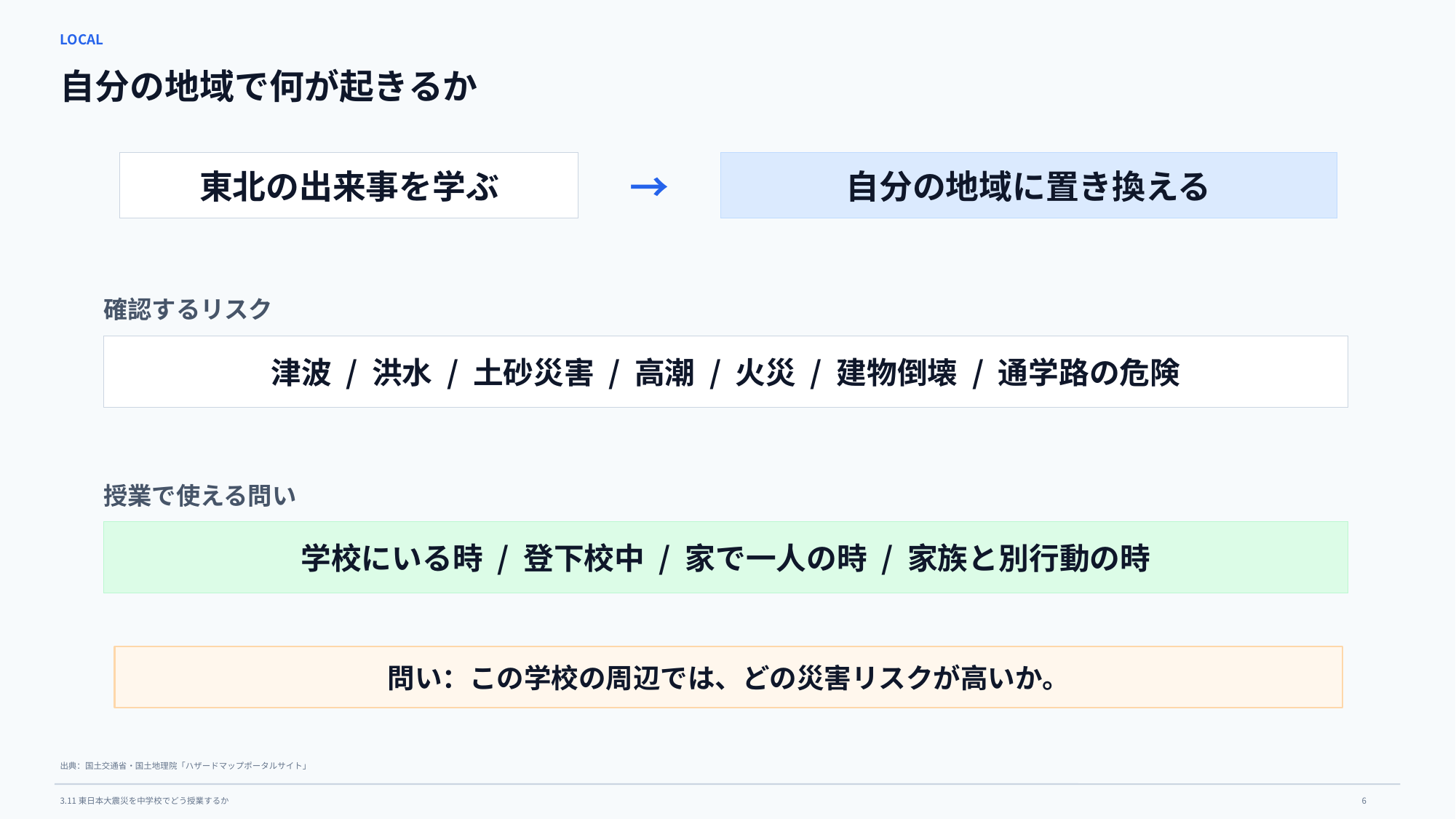

LOCAL
自分の地域で何が起きるか
東北の出来事を学ぶ
自分の地域に置き換える
→
確認するリスク
津波 / 洪水 / 土砂災害 / 高潮 / 火災 / 建物倒壊 / 通学路の危険
授業で使える問い
学校にいる時 / 登下校中 / 家で一人の時 / 家族と別行動の時
問い：この学校の周辺では、どの災害リスクが高いか。
出典：国土交通省・国土地理院「ハザードマップポータルサイト」
6